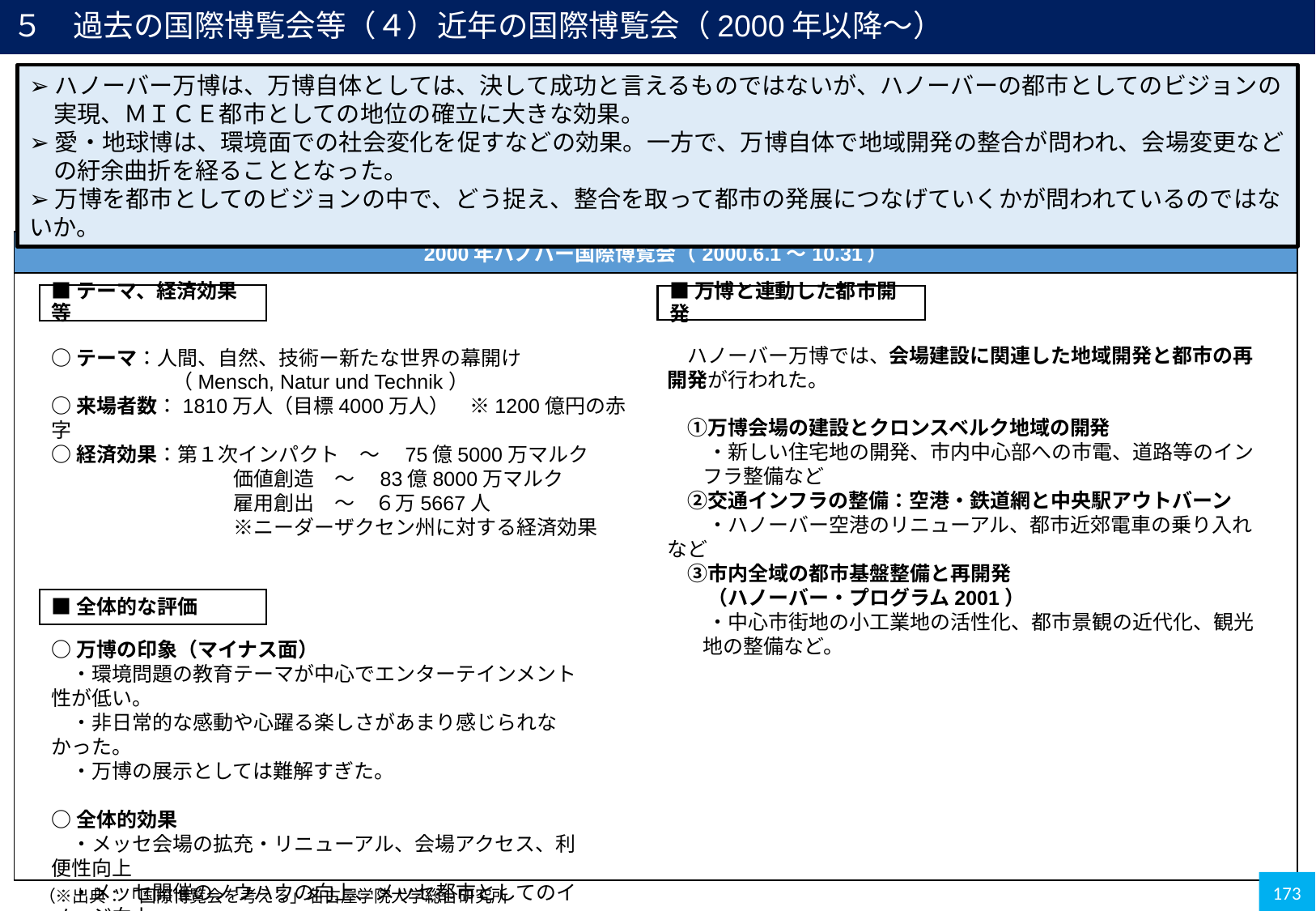

５　過去の国際博覧会等（４）近年の国際博覧会（2000年以降〜）
➢ハノーバー万博は、万博自体としては、決して成功と言えるものではないが、ハノーバーの都市としてのビジョンの実現、ＭＩＣＥ都市としての地位の確立に大きな効果。
➢愛・地球博は、環境面での社会変化を促すなどの効果。一方で、万博自体で地域開発の整合が問われ、会場変更などの紆余曲折を経ることとなった。
➢万博を都市としてのビジョンの中で、どう捉え、整合を取って都市の発展につなげていくかが問われているのではないか。
| 2000年ハノバー国際博覧会（2000.6.1～10.31） |
| --- |
|  |
■テーマ、経済効果等
■万博と連動した都市開発
　ハノーバー万博では、会場建設に関連した地域開発と都市の再開発が行われた。

　①万博会場の建設とクロンスベルク地域の開発
　　・新しい住宅地の開発、市内中心部への市電、道路等のインフラ整備など
　②交通インフラの整備：空港・鉄道網と中央駅アウトバーン
　　・ハノーバー空港のリニューアル、都市近郊電車の乗り入れなど
　③市内全域の都市基盤整備と再開発
　　（ハノーバー・プログラム2001）
　　・中心市街地の小工業地の活性化、都市景観の近代化、観光地の整備など。
○テーマ：人間、自然、技術ー新たな世界の幕開け
　　　　　　（Mensch, Natur und Technik）
○来場者数：1810万人（目標4000万人）　※1200億円の赤字
○経済効果：第１次インパクト　〜　75億5000万マルク
　　　　　　　　　価値創造　〜　83億8000万マルク
　　　　　　　　　雇用創出　〜　６万5667人
　　　　　　　　　※ニーダーザクセン州に対する経済効果

■全体的な評価
○万博の印象（マイナス面）
　・環境問題の教育テーマが中心でエンターテインメント性が低い。
　・非日常的な感動や心躍る楽しさがあまり感じられなかった。
　・万博の展示としては難解すぎた。

○全体的効果
　・メッセ会場の拡充・リニューアル、会場アクセス、利便性向上
　・メッセ開催のノウハウの向上、メッセ都市としてのイメージ向上
　　→ＭＩＣＥ都市としての地位を確立との評価。
173
（※出典：「国際博覧会を考える」名古屋学院大学総合研究所編）